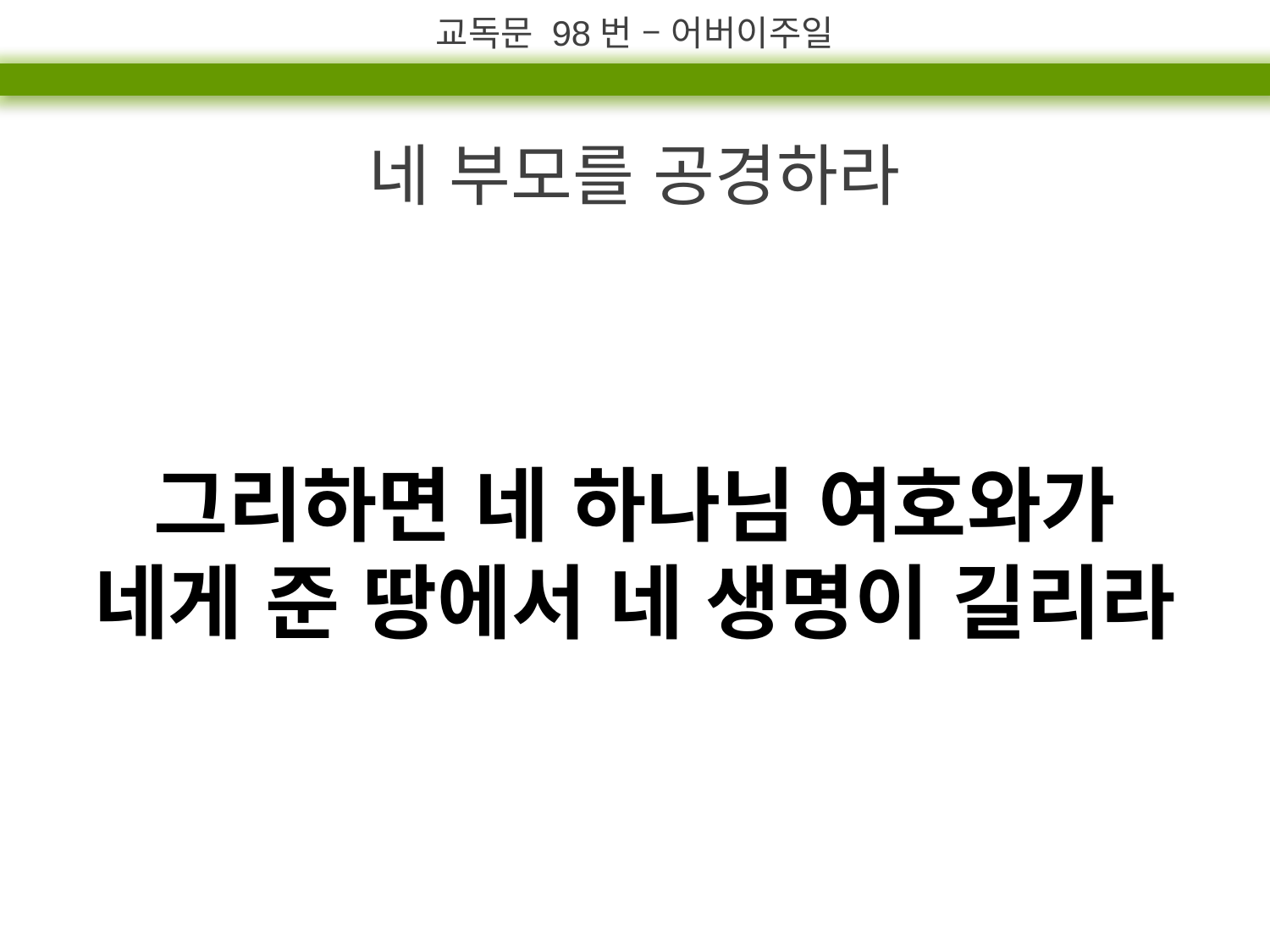

교독문 98번 – 어버이주일

네 부모를 공경하라
그리하면 네 하나님 여호와가
네게 준 땅에서 네 생명이 길리라